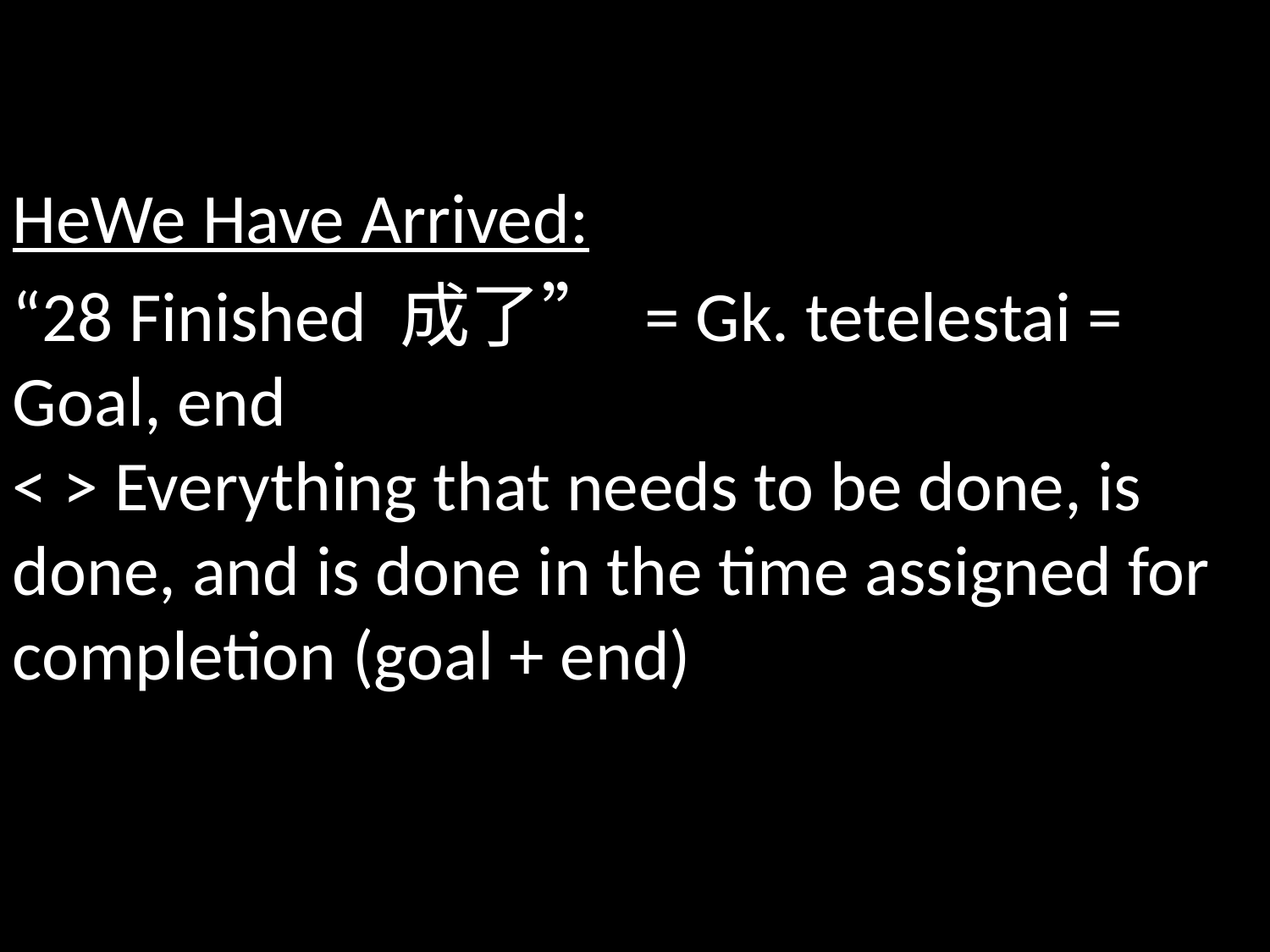

HeWe Have Arrived:
“28 Finished 成了” = Gk. tetelestai = Goal, end
< > Everything that needs to be done, is done, and is done in the time assigned for completion (goal + end)